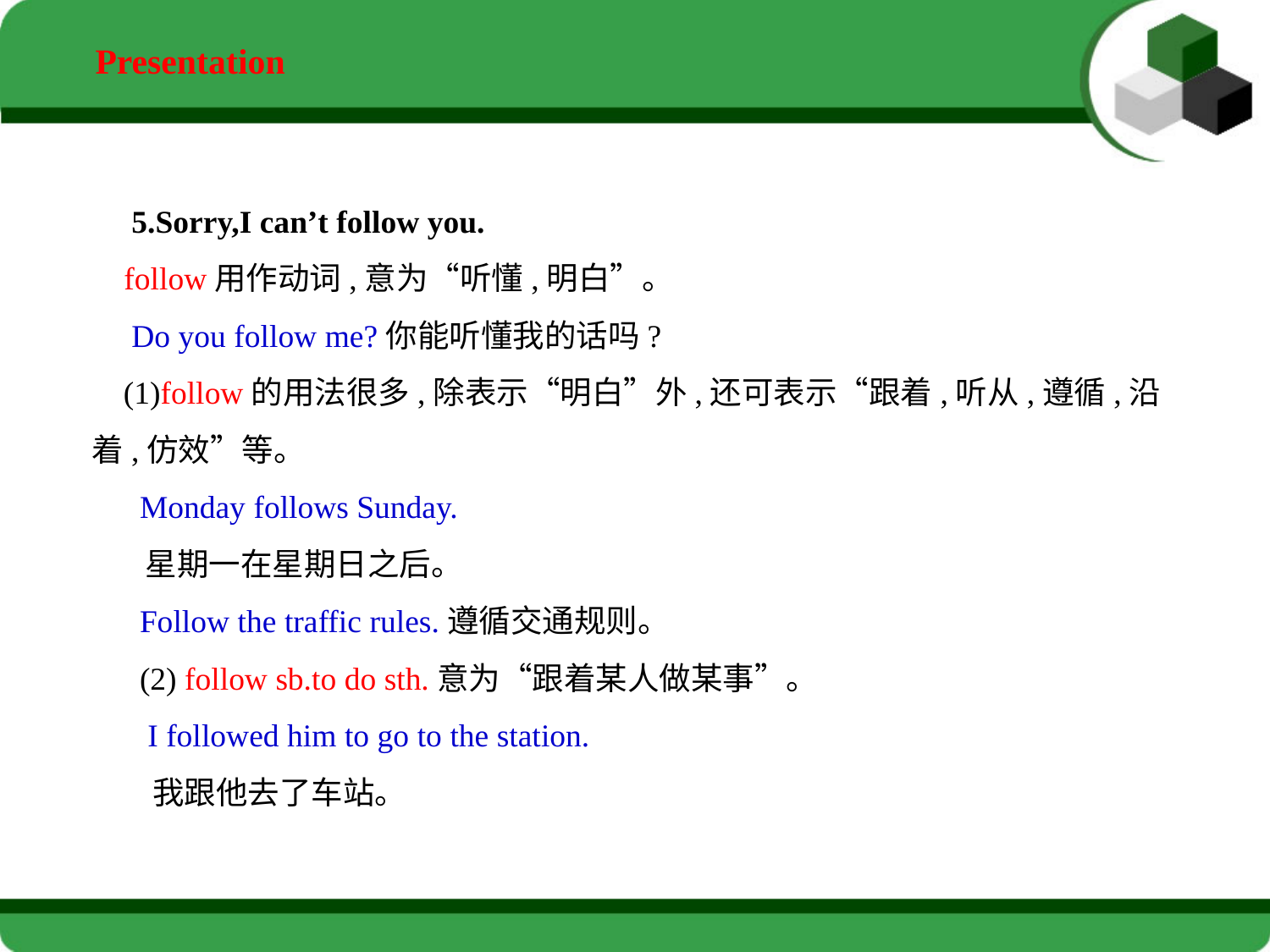

Presentation
 5.Sorry,I can’t follow you.
    follow用作动词,意为“听懂,明白”。
 Do you follow me?你能听懂我的话吗?
(1)follow的用法很多,除表示“明白”外,还可表示“跟着,听从,遵循,沿着,仿效”等。
  Monday follows Sunday.
  星期一在星期日之后。
  Follow the traffic rules.遵循交通规则。
  (2) follow sb.to do sth.意为“跟着某人做某事”。
   I followed him to go to the station.
   我跟他去了车站。